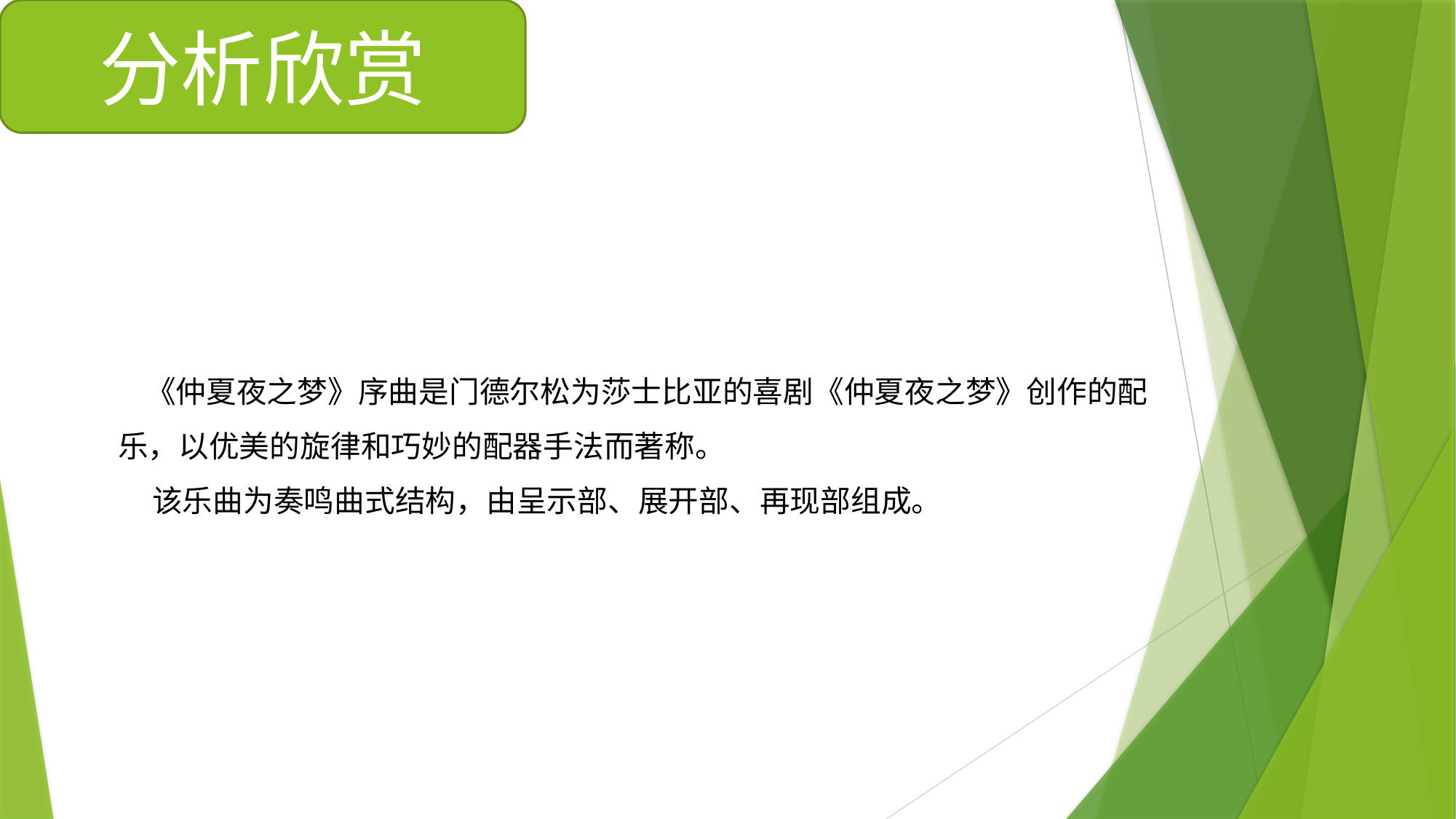

分析欣赏
   《仲夏夜之梦》序曲是门德尔松为莎士比亚的喜剧《仲夏夜之梦》创作的配乐，以优美的旋律和巧妙的配器手法而著称。
    该乐曲为奏鸣曲式结构，由呈示部、展开部、再现部组成。